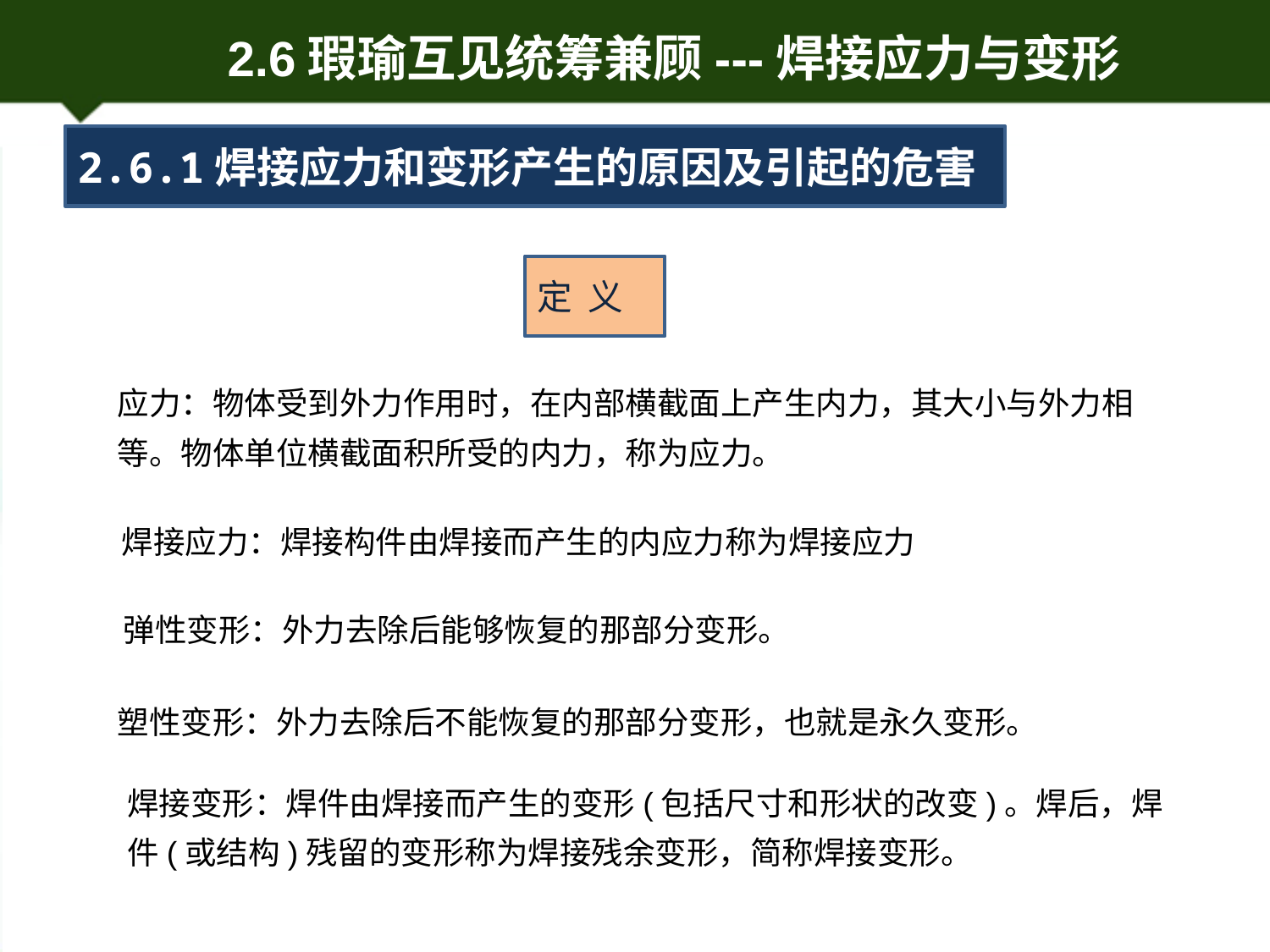

2.6.1焊接应力和变形产生的原因及引起的危害
定  义
应力：物体受到外力作用时，在内部横截面上产生内力，其大小与外力相等。物体单位横截面积所受的内力，称为应力。
焊接应力：焊接构件由焊接而产生的内应力称为焊接应力
弹性变形：外力去除后能够恢复的那部分变形。
塑性变形：外力去除后不能恢复的那部分变形，也就是永久变形。
焊接变形：焊件由焊接而产生的变形(包括尺寸和形状的改变)。焊后，焊件(或结构)残留的变形称为焊接残余变形，简称焊接变形。